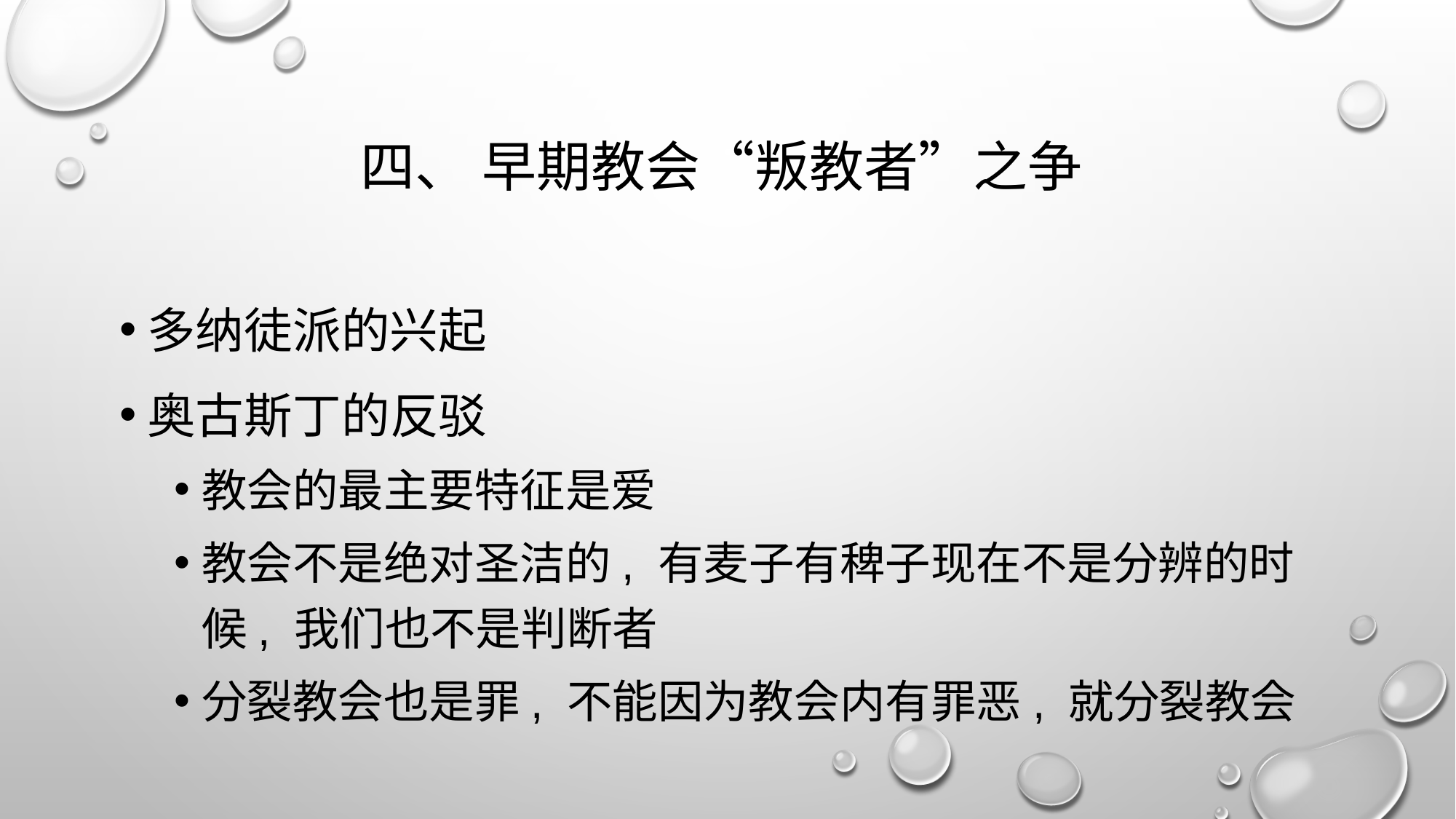

# 四、 早期教会“叛教者”之争
多纳徒派的兴起
奥古斯丁的反驳
教会的最主要特征是爱
教会不是绝对圣洁的, 有麦子有稗子现在不是分辨的时候, 我们也不是判断者
分裂教会也是罪, 不能因为教会内有罪恶, 就分裂教会